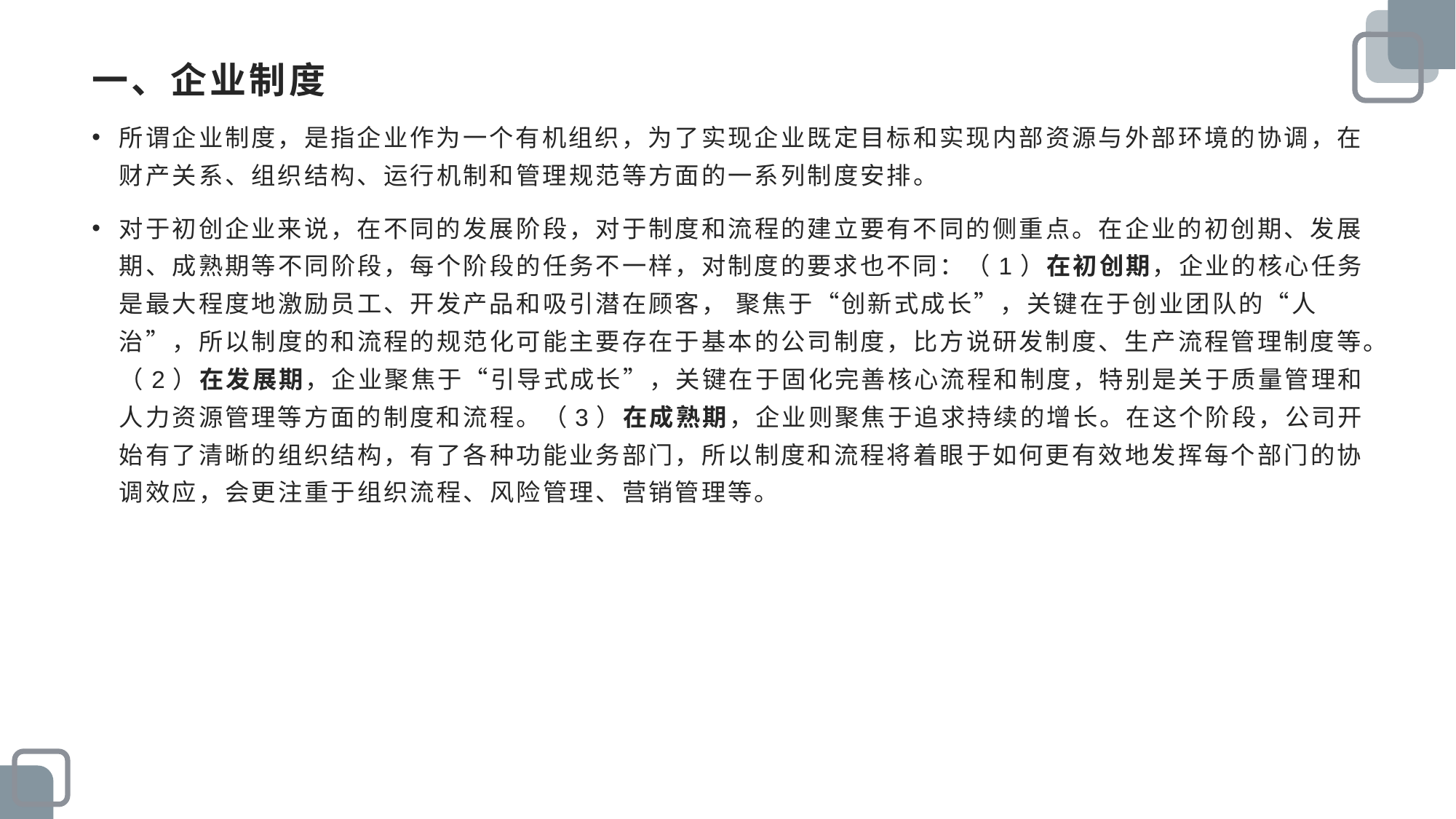

# 一、企业制度
所谓企业制度，是指企业作为一个有机组织，为了实现企业既定目标和实现内部资源与外部环境的协调，在财产关系、组织结构、运行机制和管理规范等方面的一系列制度安排。
对于初创企业来说，在不同的发展阶段，对于制度和流程的建立要有不同的侧重点。在企业的初创期、发展期、成熟期等不同阶段，每个阶段的任务不一样，对制度的要求也不同：（1）在初创期，企业的核心任务是最大程度地激励员工、开发产品和吸引潜在顾客， 聚焦于“创新式成长”，关键在于创业团队的“人治”，所以制度的和流程的规范化可能主要存在于基本的公司制度，比方说研发制度、生产流程管理制度等。（2）在发展期，企业聚焦于“引导式成长”，关键在于固化完善核心流程和制度，特别是关于质量管理和人力资源管理等方面的制度和流程。（3）在成熟期，企业则聚焦于追求持续的增长。在这个阶段，公司开始有了清晰的组织结构，有了各种功能业务部门，所以制度和流程将着眼于如何更有效地发挥每个部门的协调效应，会更注重于组织流程、风险管理、营销管理等。